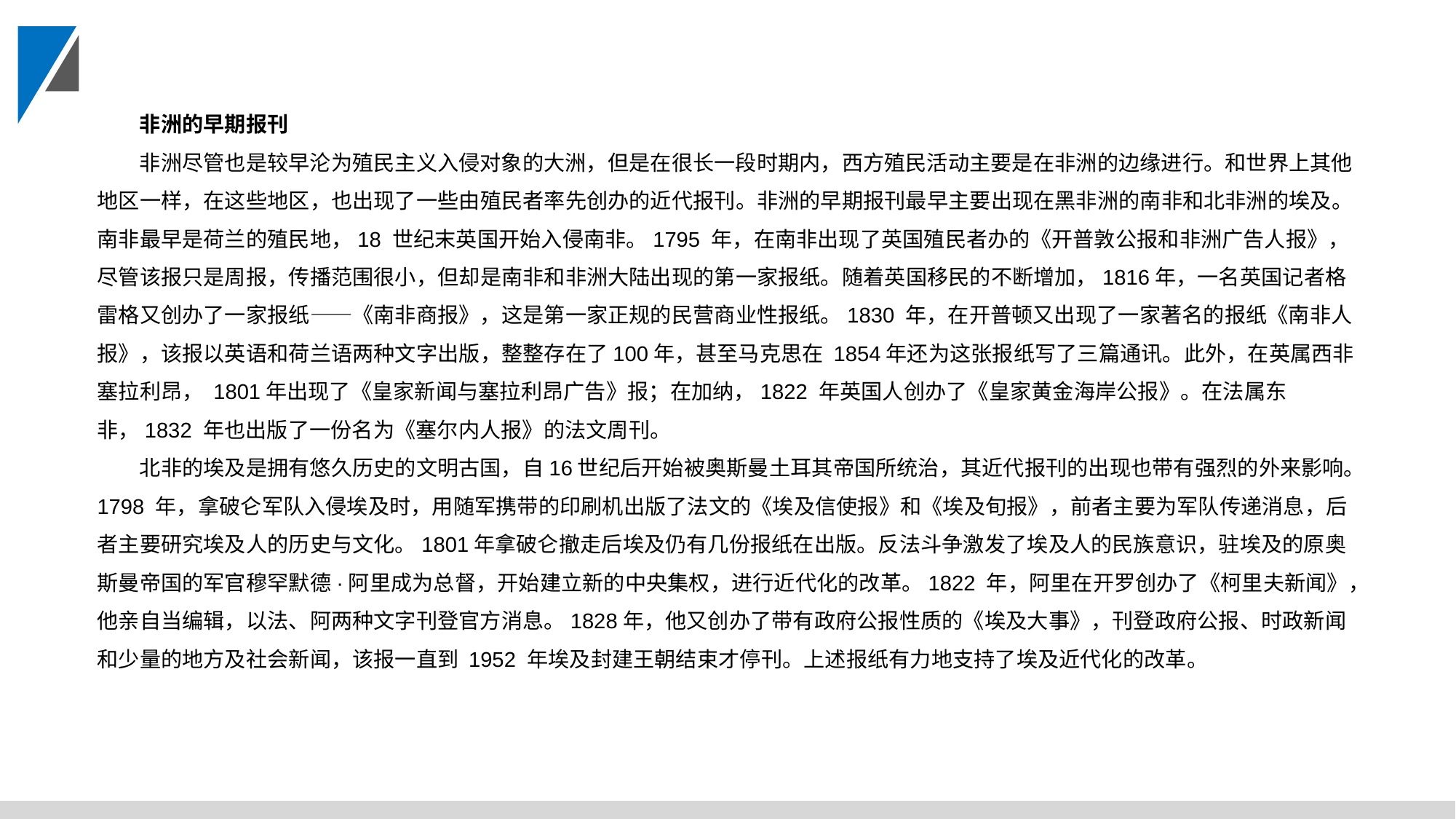

非洲的早期报刊
非洲尽管也是较早沦为殖民主义入侵对象的大洲，但是在很长一段时期内，西方殖民活动主要是在非洲的边缘进行。和世界上其他地区一样，在这些地区，也出现了一些由殖民者率先创办的近代报刊。非洲的早期报刊最早主要出现在黑非洲的南非和北非洲的埃及。南非最早是荷兰的殖民地，18 世纪末英国开始入侵南非。1795 年，在南非出现了英国殖民者办的《开普敦公报和非洲广告人报》，尽管该报只是周报，传播范围很小，但却是南非和非洲大陆出现的第一家报纸。随着英国移民的不断增加，1816年，一名英国记者格雷格又创办了一家报纸——《南非商报》，这是第一家正规的民营商业性报纸。1830 年，在开普顿又出现了一家著名的报纸《南非人报》，该报以英语和荷兰语两种文字出版，整整存在了100年，甚至马克思在 1854年还为这张报纸写了三篇通讯。此外，在英属西非塞拉利昂， 1801年出现了《皇家新闻与塞拉利昂广告》报；在加纳，1822 年英国人创办了《皇家黄金海岸公报》。在法属东非，1832 年也出版了一份名为《塞尔内人报》的法文周刊。
北非的埃及是拥有悠久历史的文明古国，自16世纪后开始被奥斯曼土耳其帝国所统治，其近代报刊的出现也带有强烈的外来影响。1798 年，拿破仑军队入侵埃及时，用随军携带的印刷机出版了法文的《埃及信使报》和《埃及旬报》，前者主要为军队传递消息，后者主要研究埃及人的历史与文化。1801年拿破仑撤走后埃及仍有几份报纸在出版。反法斗争激发了埃及人的民族意识，驻埃及的原奥斯曼帝国的军官穆罕默德·阿里成为总督，开始建立新的中央集权，进行近代化的改革。1822 年，阿里在开罗创办了《柯里夫新闻》，他亲自当编辑，以法、阿两种文字刊登官方消息。1828年，他又创办了带有政府公报性质的《埃及大事》，刊登政府公报、时政新闻和少量的地方及社会新闻，该报一直到 1952 年埃及封建王朝结束才停刊。上述报纸有力地支持了埃及近代化的改革。